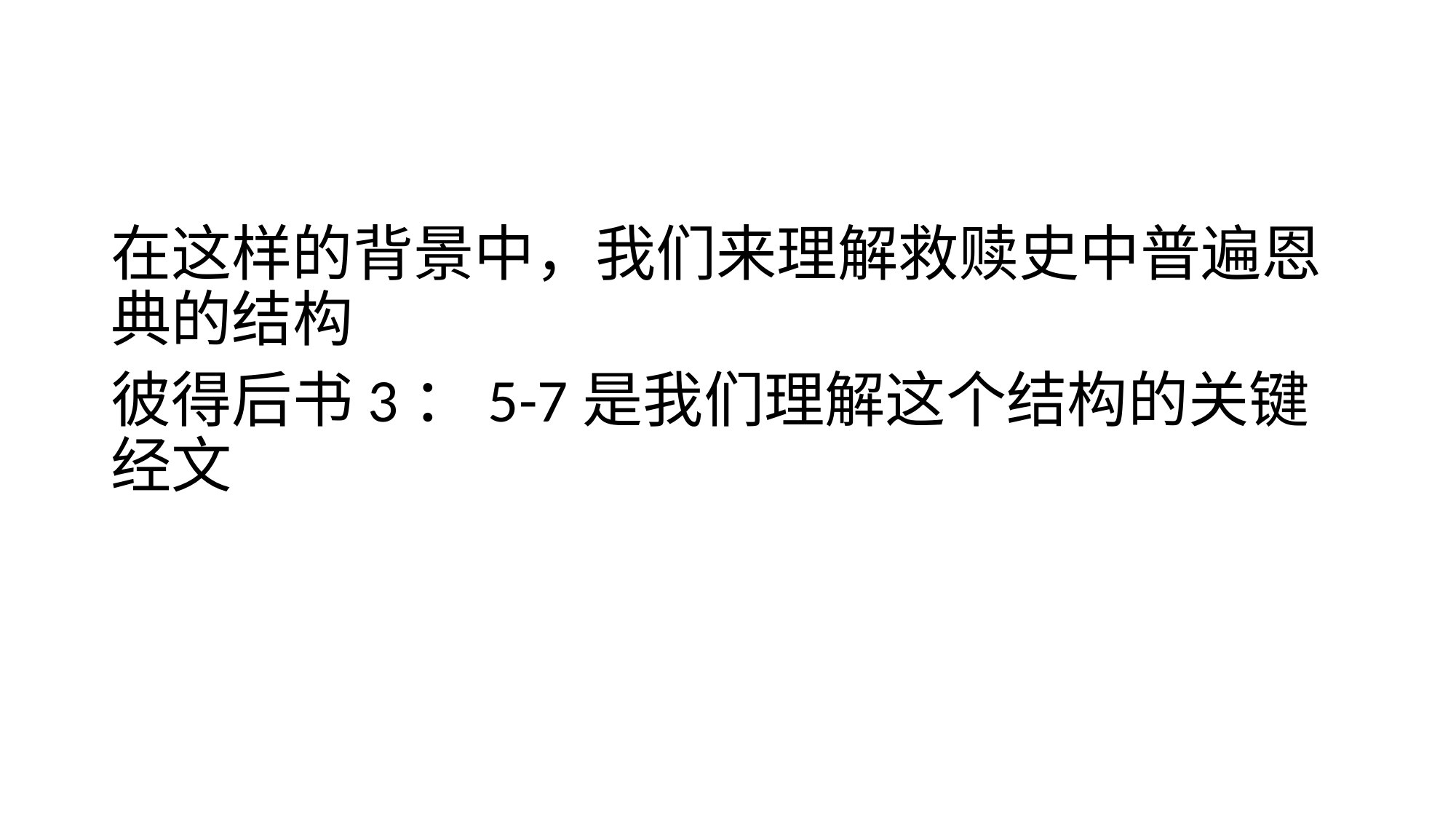

#
在这样的背景中，我们来理解救赎史中普遍恩典的结构
彼得后书3：5-7是我们理解这个结构的关键经文